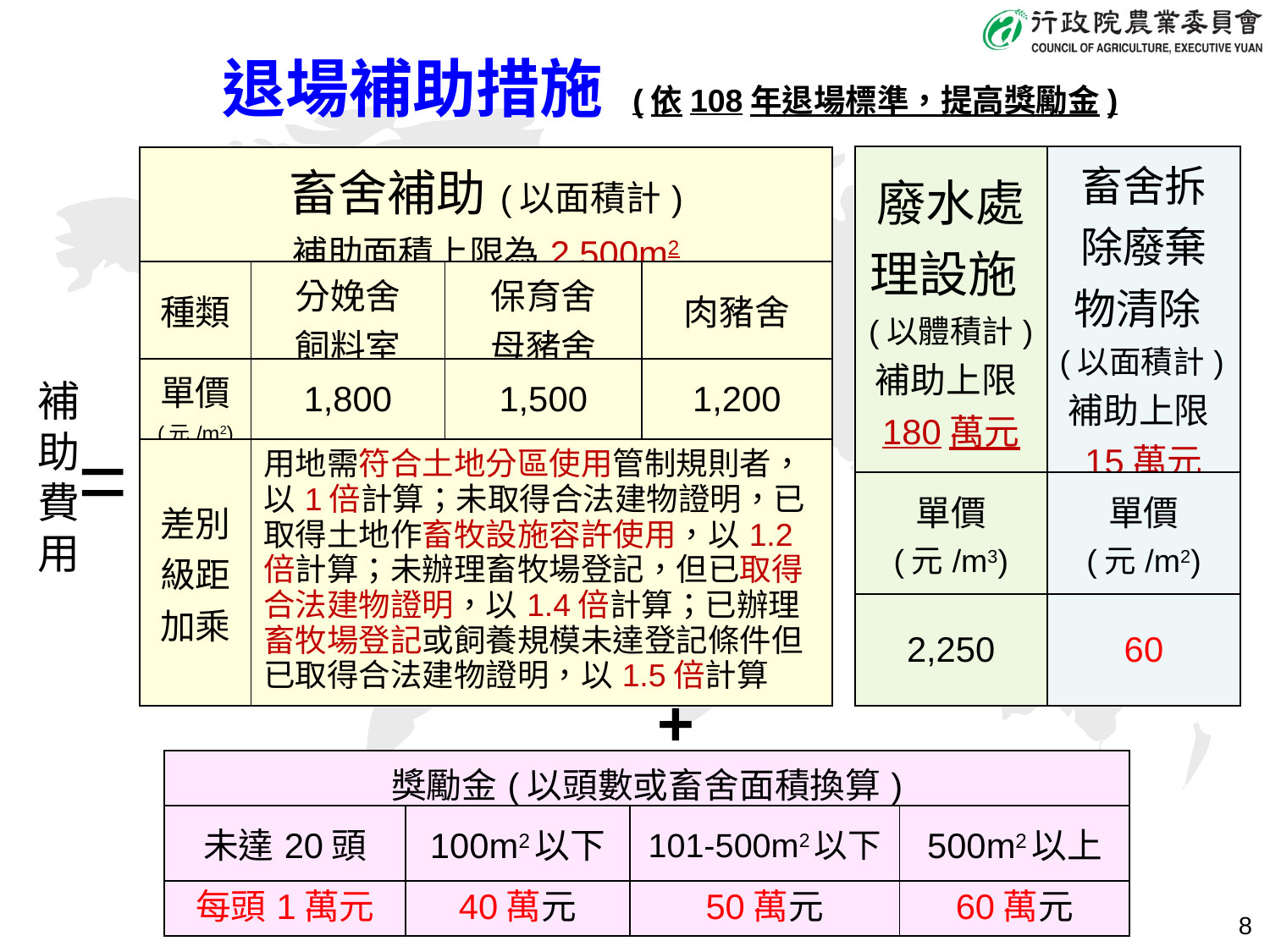

退場補助措施 (依108年退場標準，提高獎勵金)
| 廢水處理設施(以體積計) 補助上限180萬元 | 畜舍拆除廢棄物清除(以面積計)補助上限15萬元 |
| --- | --- |
| 單價 (元/m3) | 單價 (元/m2) |
| 2,250 | 60 |
| 畜舍補助(以面積計) 補助面積上限為2,500m2 |  |  |  |
| --- | --- | --- | --- |
| 種類 | 分娩舍 飼料室 | 保育舍 母豬舍 | 肉豬舍 |
| 單價 (元/m2) | 1,800 | 1,500 | 1,200 |
| 差別級距加乘 | 用地需符合土地分區使用管制規則者，以1倍計算；未取得合法建物證明，已取得土地作畜牧設施容許使用，以1.2倍計算；未辦理畜牧場登記，但已取得合法建物證明，以1.4倍計算；已辦理畜牧場登記或飼養規模未達登記條件但已取得合法建物證明，以1.5倍計算 |  |  |
補助費用
=
+
| 獎勵金(以頭數或畜舍面積換算) |  |  |  |
| --- | --- | --- | --- |
| 未達20頭 | 100m2以下 | 101-500m2以下 | 500m2以上 |
| 每頭1萬元 | 40萬元 | 50萬元 | 60萬元 |
8